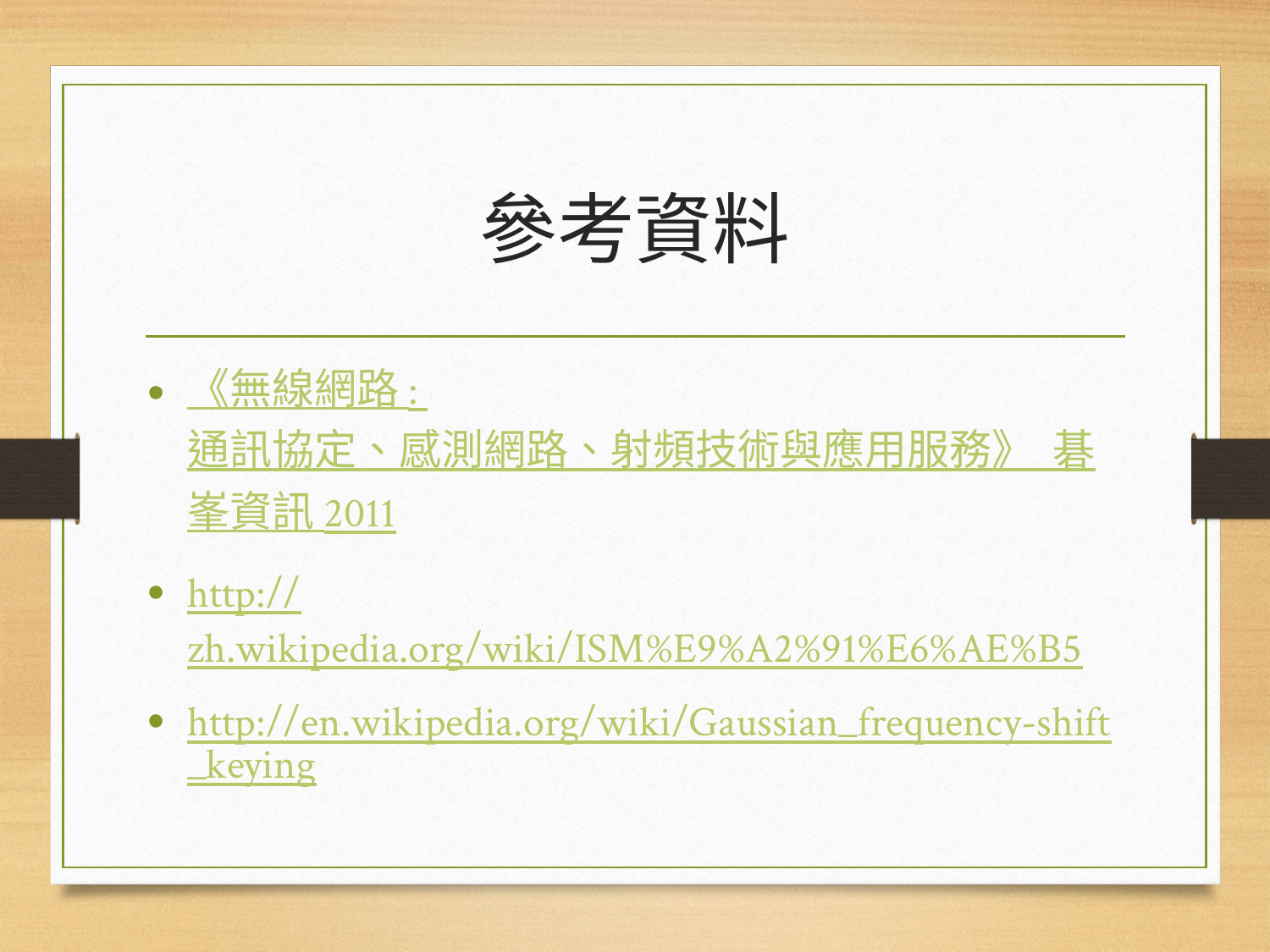

# 參考資料
《無線網路 : 通訊協定、感測網路、射頻技術與應用服務》  碁峯資訊 2011
http://zh.wikipedia.org/wiki/ISM%E9%A2%91%E6%AE%B5
http://en.wikipedia.org/wiki/Gaussian_frequency-shift_keying